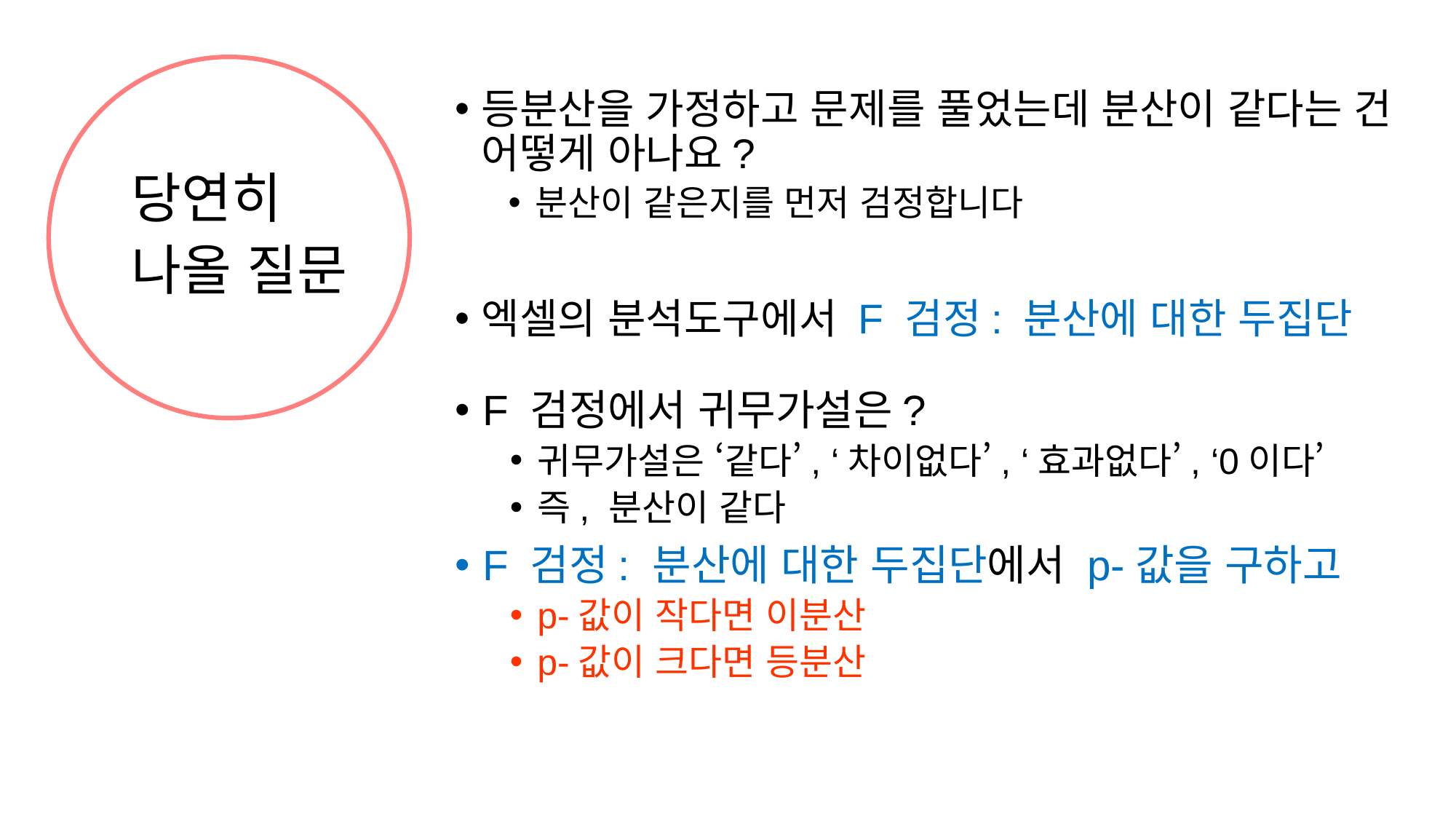

등분산을 가정하고 문제를 풀었는데 분산이 같다는 건 어떻게 아나요?
분산이 같은지를 먼저 검정합니다

엑셀의 분석도구에서 F 검정: 분산에 대한 두집단
# 당연히 나올 질문
F 검정에서 귀무가설은?
귀무가설은 ‘같다’, ‘차이없다’, ‘효과없다’, ‘0이다’
즉, 분산이 같다
F 검정: 분산에 대한 두집단에서 p-값을 구하고
p-값이 작다면 이분산
p-값이 크다면 등분산